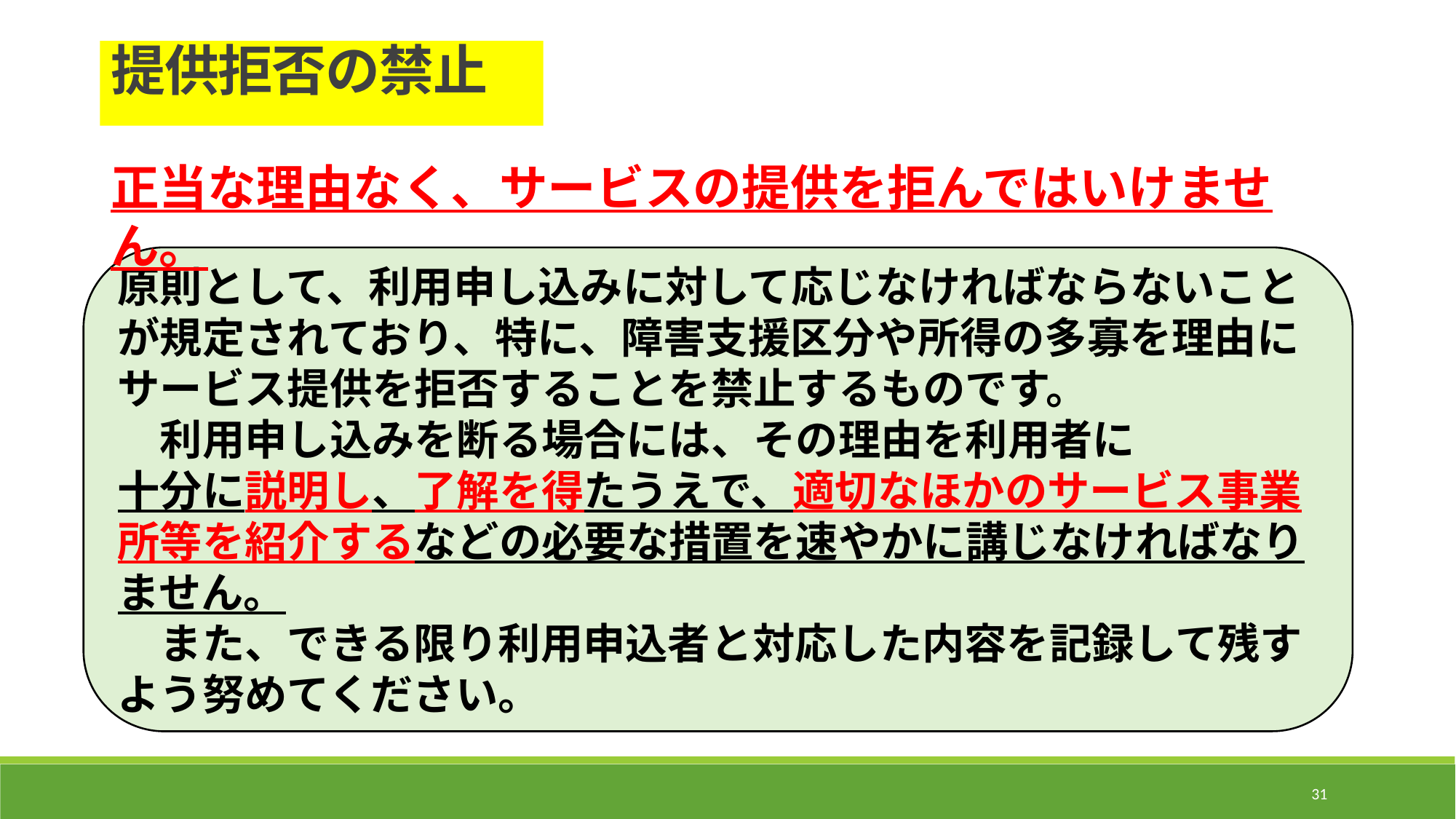

提供拒否の禁止
正当な理由なく、サービスの提供を拒んではいけません。
原則として、利用申し込みに対して応じなければならないことが規定されており、特に、障害支援区分や所得の多寡を理由にサービス提供を拒否することを禁止するものです。
　利用申し込みを断る場合には、その理由を利用者に
十分に説明し、了解を得たうえで、適切なほかのサービス事業所等を紹介するなどの必要な措置を速やかに講じなければなりません。
　また、できる限り利用申込者と対応した内容を記録して残すよう努めてください。
31